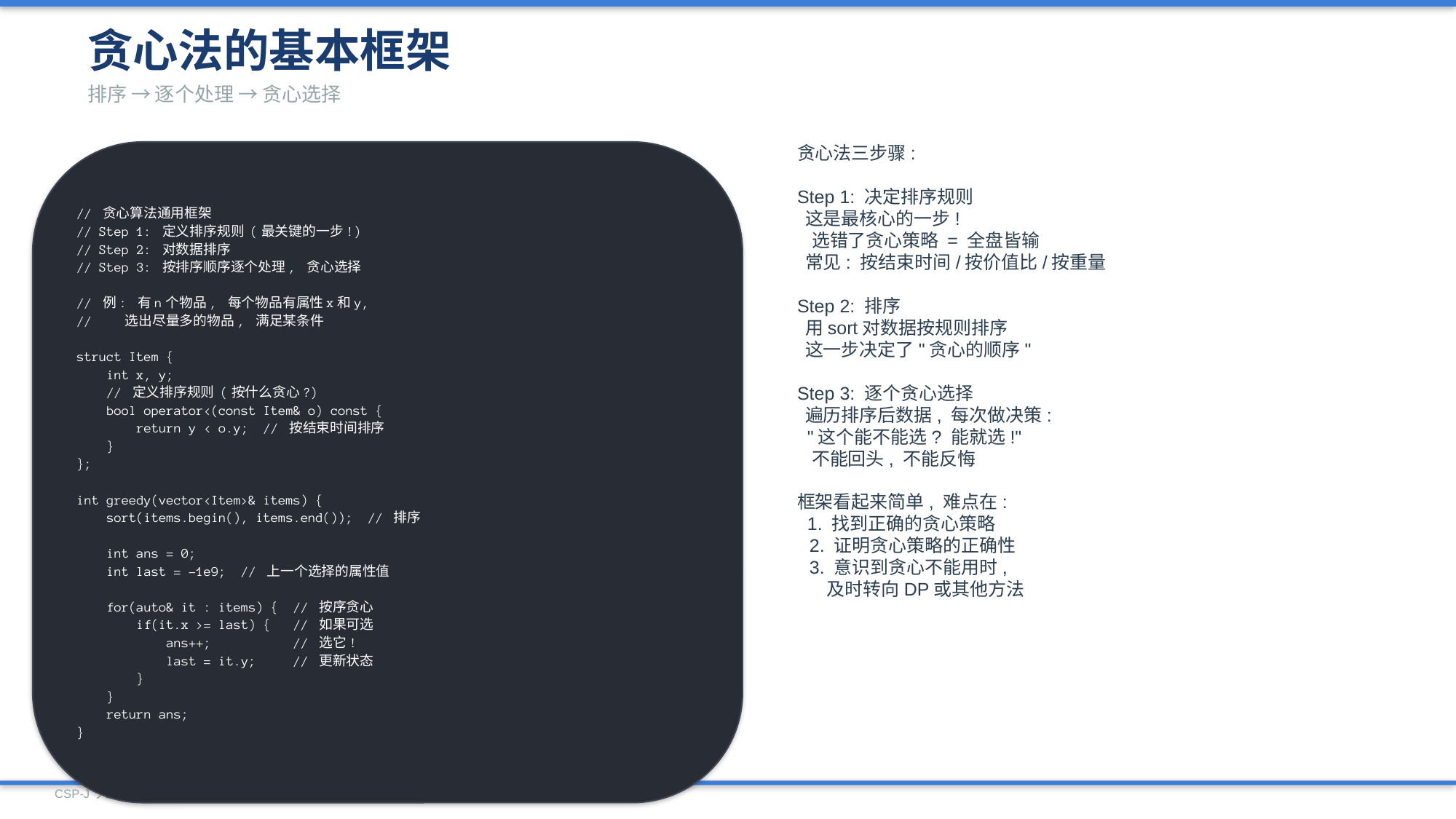

贪心法的基本框架
排序 → 逐个处理 → 贪心选择
// 贪心算法通用框架
// Step 1: 定义排序规则 (最关键的一步!)
// Step 2: 对数据排序
// Step 3: 按排序顺序逐个处理, 贪心选择

// 例: 有n个物品, 每个物品有属性x和y,
//    选出尽量多的物品, 满足某条件

struct Item {
    int x, y;
    // 定义排序规则 (按什么贪心?)
    bool operator<(const Item& o) const {
        return y < o.y;  // 按结束时间排序
    }
};

int greedy(vector<Item>& items) {
    sort(items.begin(), items.end());  // 排序

    int ans = 0;
    int last = -1e9;  // 上一个选择的属性值

    for(auto& it : items) {  // 按序贪心
        if(it.x >= last) {   // 如果可选
            ans++;           // 选它!
            last = it.y;     // 更新状态
        }
    }
    return ans;
}
贪心法三步骤:
Step 1: 决定排序规则
  这是最核心的一步!
  选错了贪心策略 = 全盘皆输
  常见: 按结束时间/按价值比/按重量
Step 2: 排序
  用sort对数据按规则排序
  这一步决定了"贪心的顺序"
Step 3: 逐个贪心选择
  遍历排序后数据, 每次做决策:
  "这个能不能选? 能就选!"
  不能回头, 不能反悔
框架看起来简单, 难点在:
  1. 找到正确的贪心策略
  2. 证明贪心策略的正确性
  3. 意识到贪心不能用时,
     及时转向DP或其他方法

CSP-J 入门级  |  PPT 35